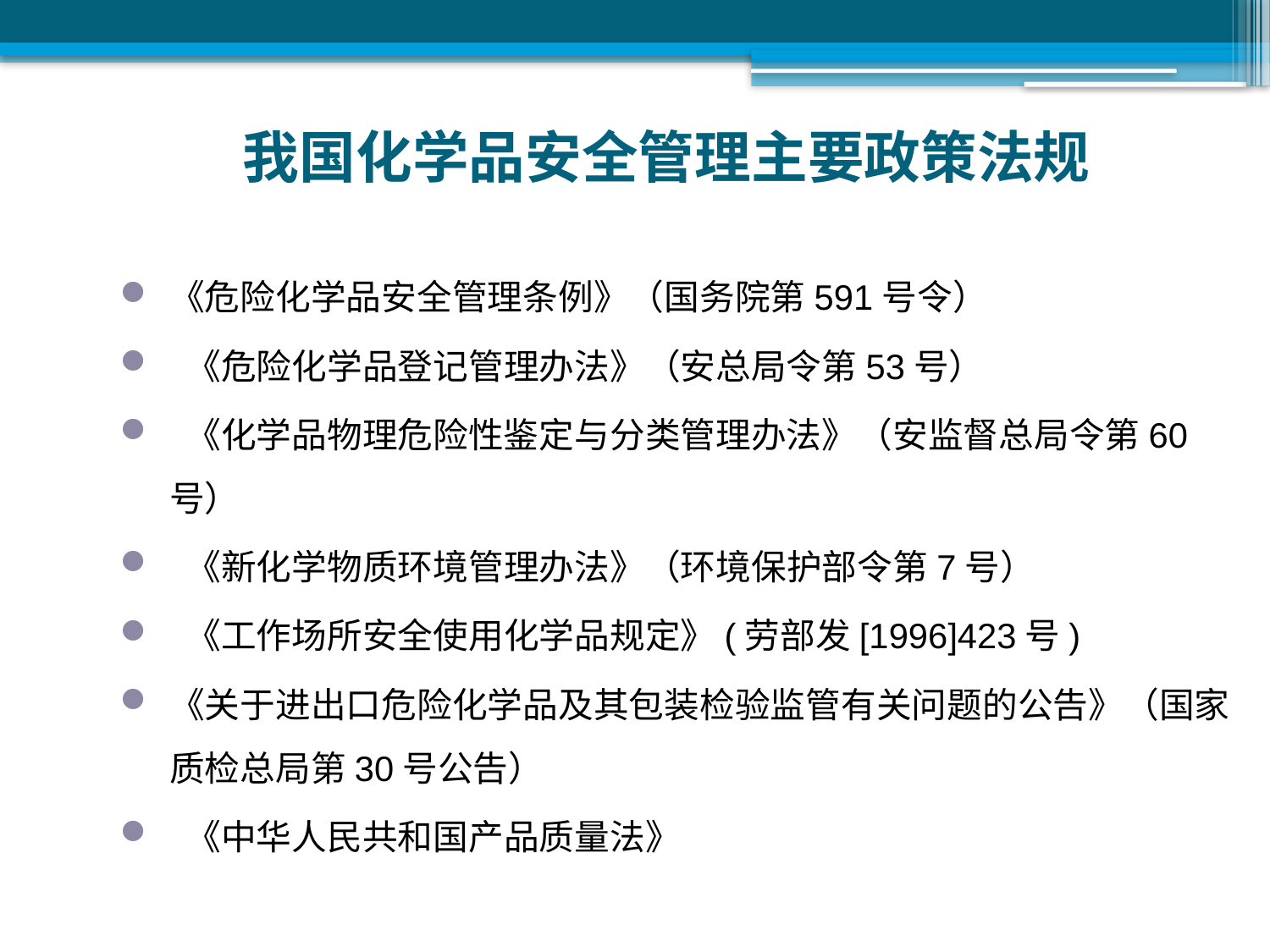

# 我国化学品安全管理主要政策法规
《危险化学品安全管理条例》（国务院第591号令）
 《危险化学品登记管理办法》（安总局令第53号）
 《化学品物理危险性鉴定与分类管理办法》（安监督总局令第60号）
 《新化学物质环境管理办法》（环境保护部令第7号）
 《工作场所安全使用化学品规定》(劳部发[1996]423号)
《关于进出口危险化学品及其包装检验监管有关问题的公告》（国家质检总局第30号公告）
 《中华人民共和国产品质量法》